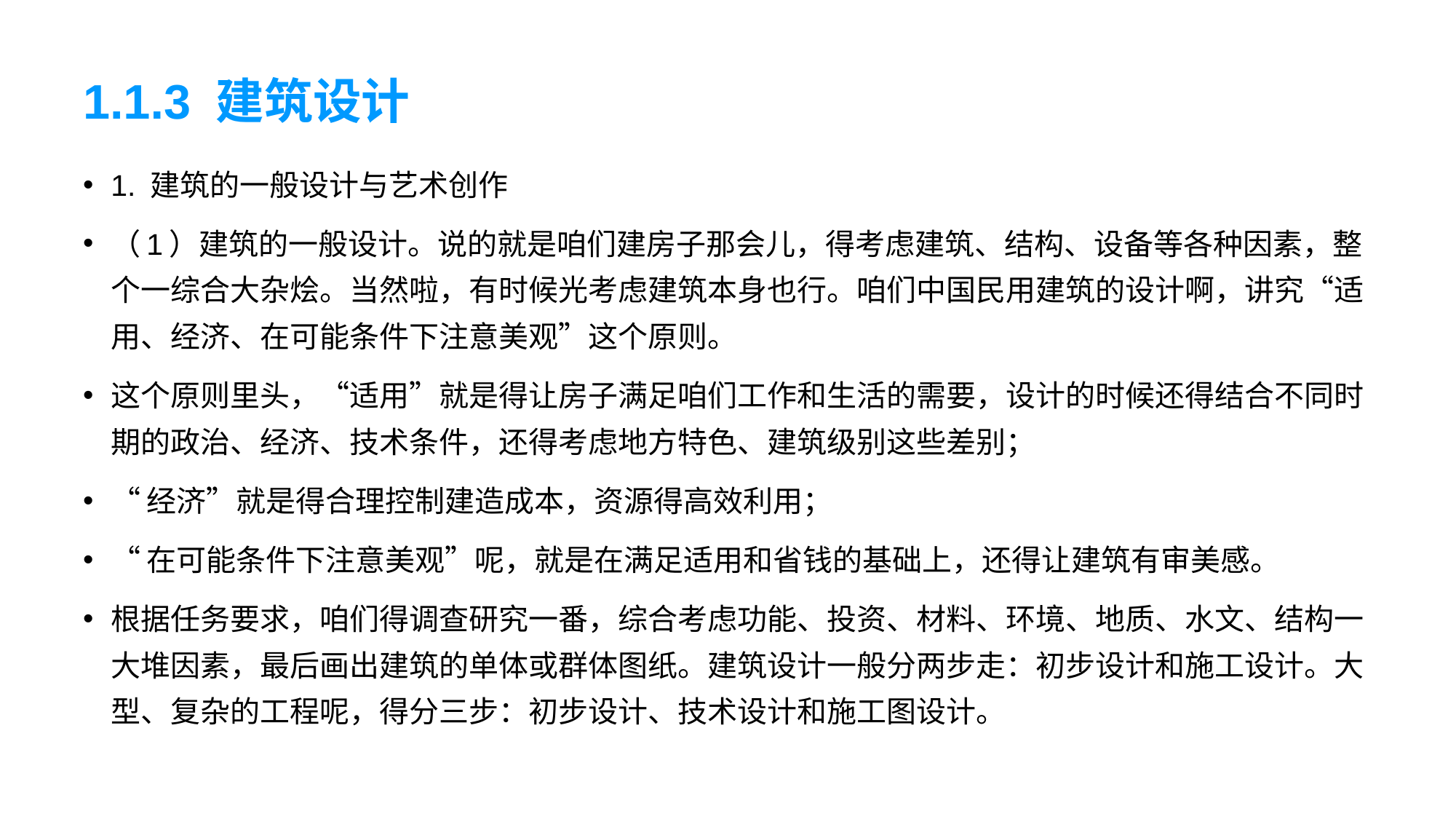

# 1.1.3 建筑设计
1. 建筑的一般设计与艺术创作
（1）建筑的一般设计。说的就是咱们建房子那会儿，得考虑建筑、结构、设备等各种因素，整个一综合大杂烩。当然啦，有时候光考虑建筑本身也行。咱们中国民用建筑的设计啊，讲究“适用、经济、在可能条件下注意美观”这个原则。
这个原则里头，“适用”就是得让房子满足咱们工作和生活的需要，设计的时候还得结合不同时期的政治、经济、技术条件，还得考虑地方特色、建筑级别这些差别；
“经济”就是得合理控制建造成本，资源得高效利用；
“在可能条件下注意美观”呢，就是在满足适用和省钱的基础上，还得让建筑有审美感。
根据任务要求，咱们得调查研究一番，综合考虑功能、投资、材料、环境、地质、水文、结构一大堆因素，最后画出建筑的单体或群体图纸。建筑设计一般分两步走：初步设计和施工设计。大型、复杂的工程呢，得分三步：初步设计、技术设计和施工图设计。